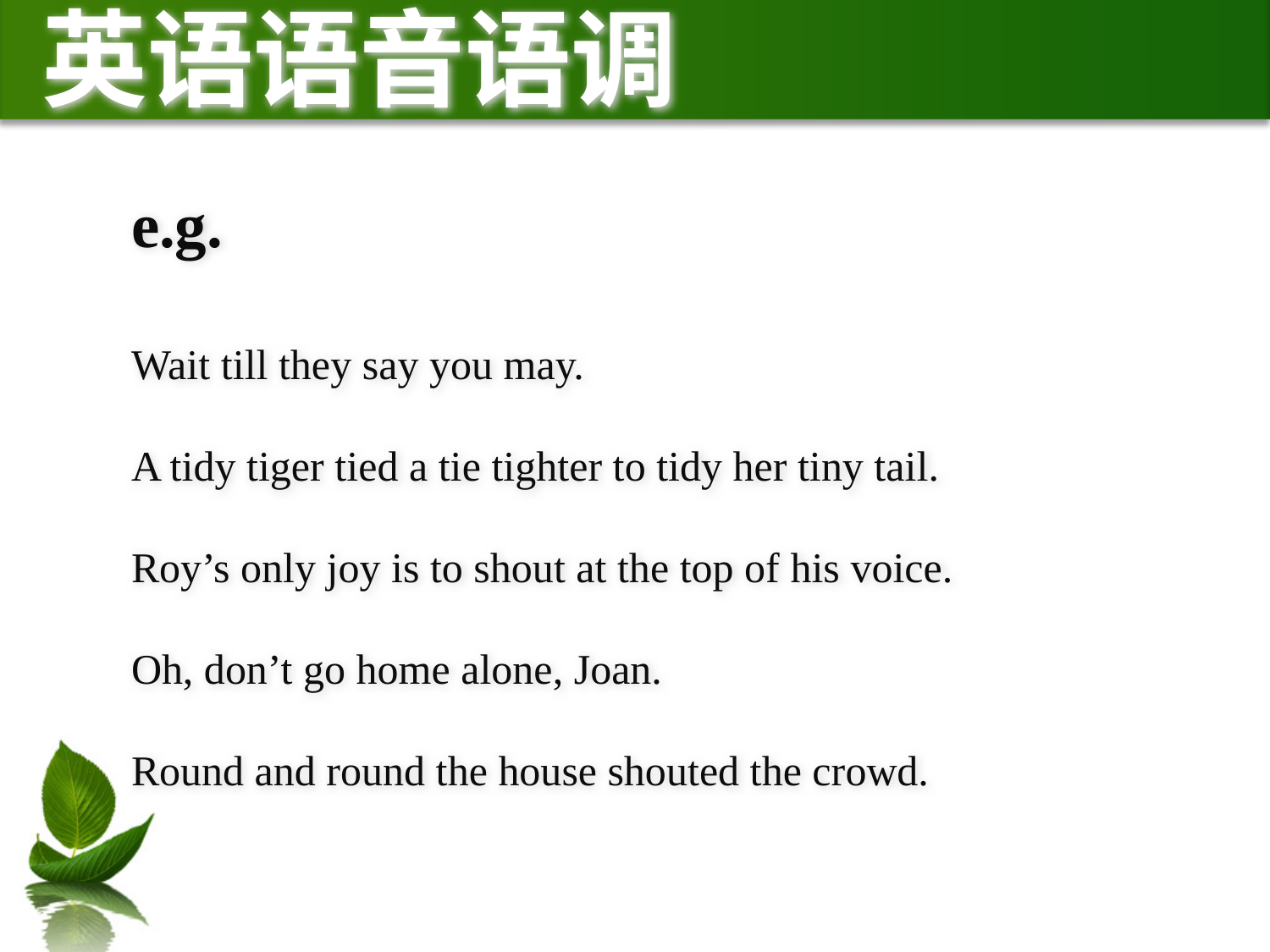

英语语音语调
e.g.

Wait till they say you may.
A tidy tiger tied a tie tighter to tidy her tiny tail.

Roy’s only joy is to shout at the top of his voice.
Oh, don’t go home alone, Joan.
Round and round the house shouted the crowd.